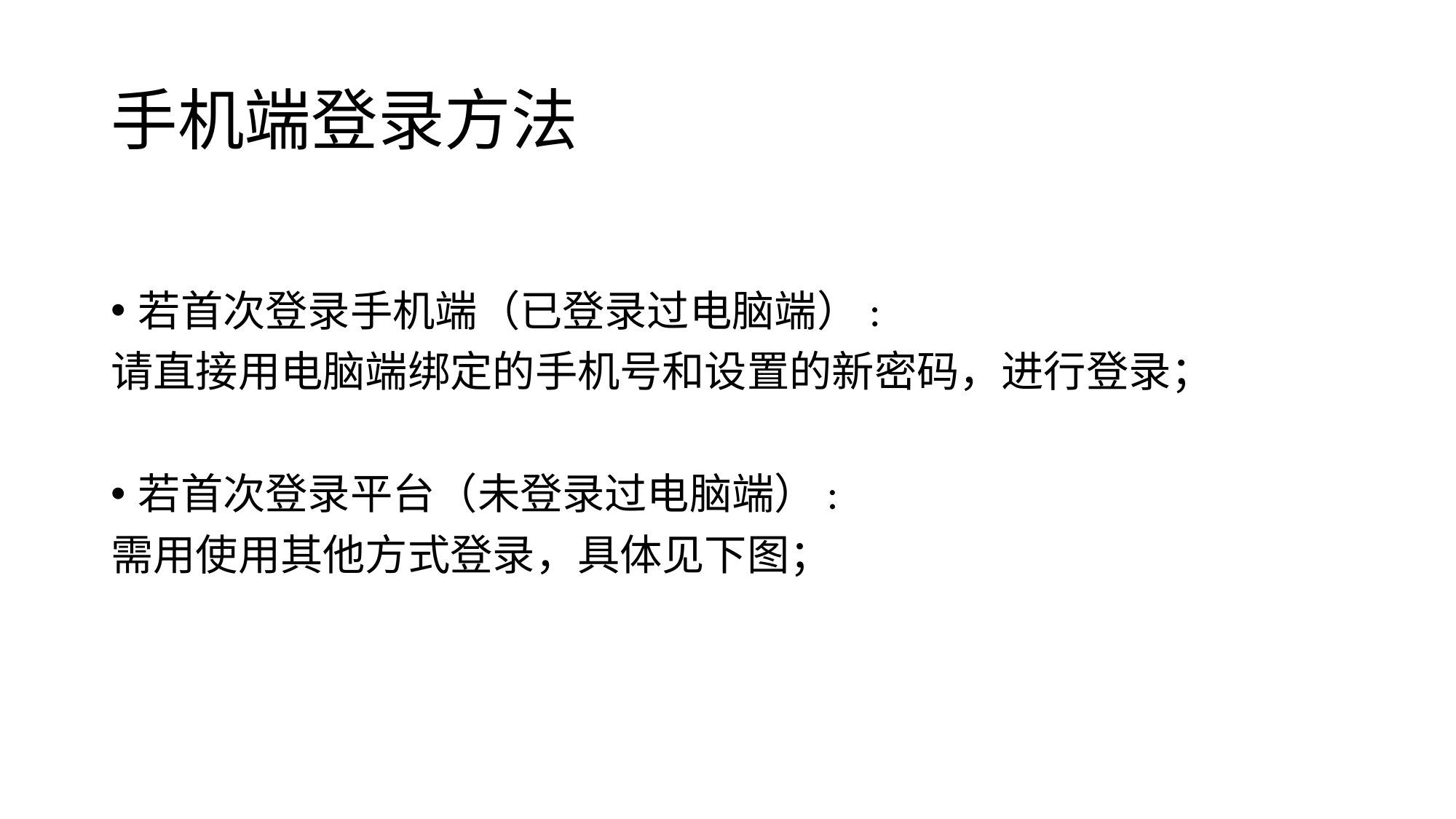

# 手机端登录方法

若首次登录手机端（已登录过电脑端）:
请直接用电脑端绑定的手机号和设置的新密码，进行登录；

若首次登录平台（未登录过电脑端）:
需用使用其他方式登录，具体见下图；